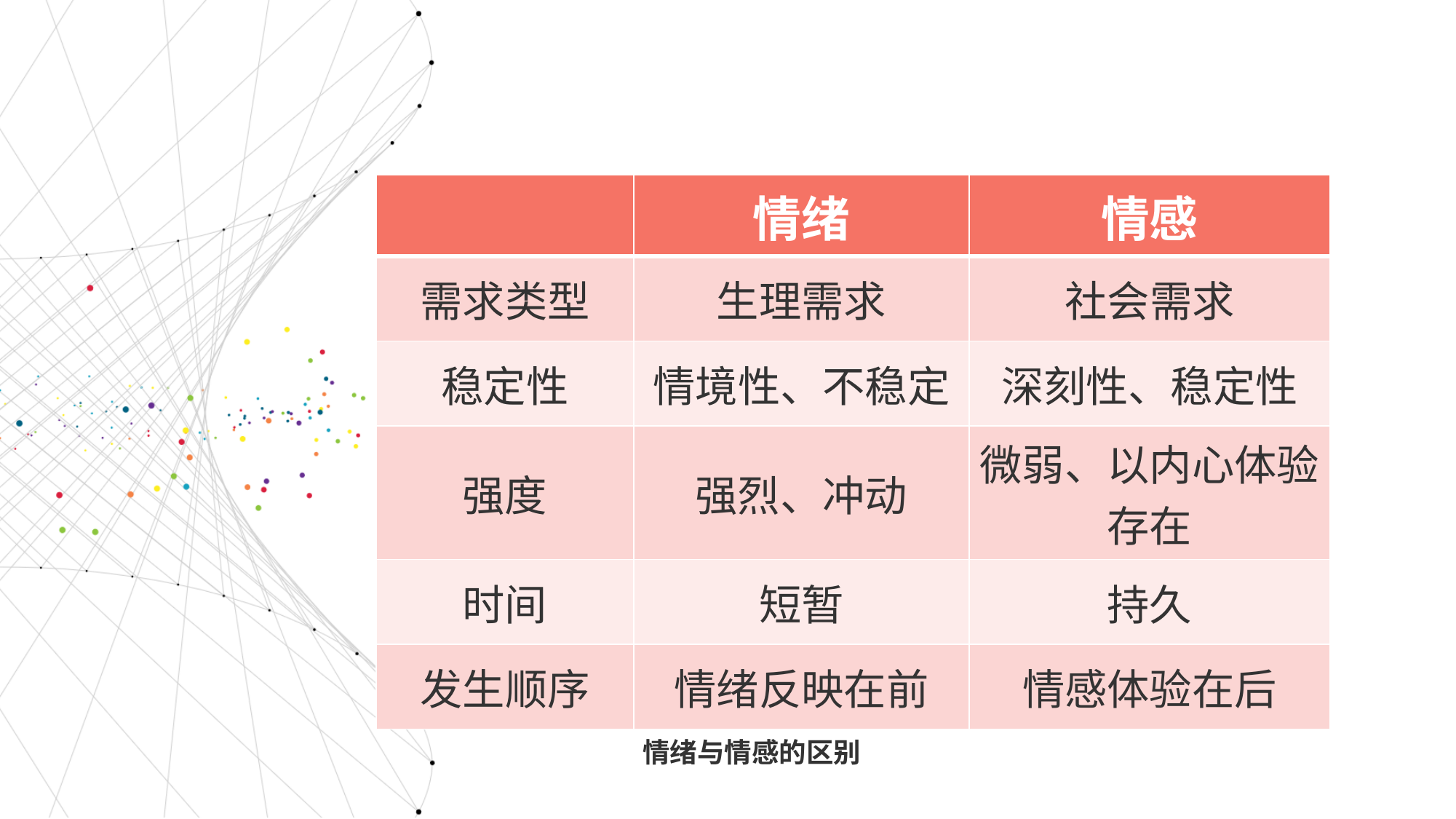

|  | 情绪 | 情感 |
| --- | --- | --- |
| 需求类型 | 生理需求 | 社会需求 |
| 稳定性 | 情境性、不稳定 | 深刻性、稳定性 |
| 强度 | 强烈、冲动 | 微弱、以内心体验存在 |
| 时间 | 短暂 | 持久 |
| 发生顺序 | 情绪反映在前 | 情感体验在后 |
情绪与情感的区别